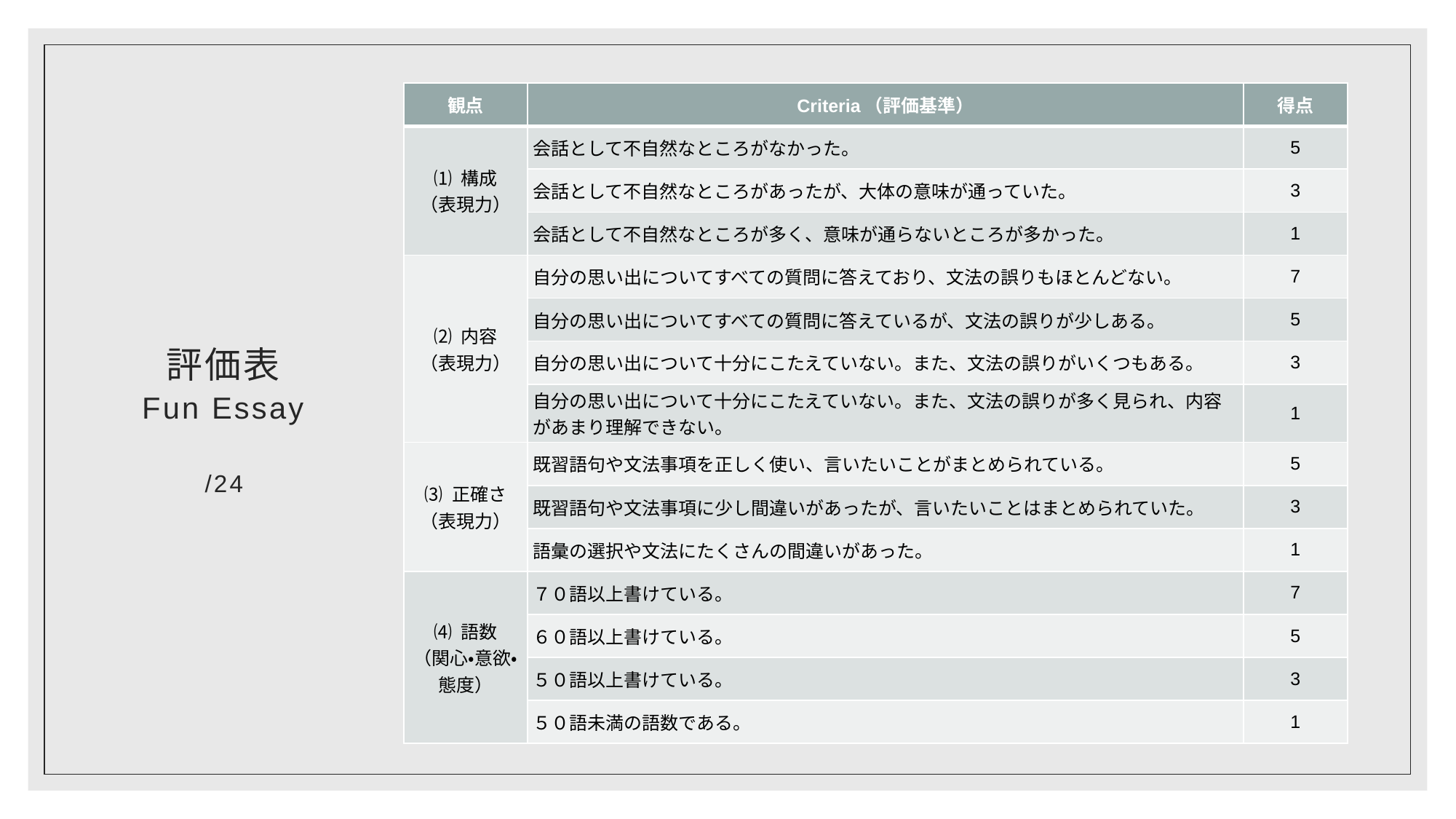

| 観点 | Criteria（評価基準） | 得点 |
| --- | --- | --- |
| ⑴ 構成 （表現力） | 会話として不自然なところがなかった。 | 5 |
|  | 会話として不自然なところがあったが、大体の意味が通っていた。 | 3 |
|  | 会話として不自然なところが多く、意味が通らないところが多かった。 | 1 |
| ⑵ 内容 （表現力） | 自分の思い出についてすべての質問に答えており、文法の誤りもほとんどない。 | 7 |
|  | 自分の思い出についてすべての質問に答えているが、文法の誤りが少しある。 | 5 |
|  | 自分の思い出について十分にこたえていない。また、文法の誤りがいくつもある。 | 3 |
|  | 自分の思い出について十分にこたえていない。また、文法の誤りが多く見られ、内容があまり理解できない。 | 1 |
| ⑶ 正確さ （表現力） | 既習語句や文法事項を正しく使い、言いたいことがまとめられている。 | 5 |
|  | 既習語句や文法事項に少し間違いがあったが、言いたいことはまとめられていた。 | 3 |
|  | 語彙の選択や文法にたくさんの間違いがあった。 | 1 |
| ⑷ 語数 （関心・意欲・態度） | ７０語以上書けている。 | 7 |
|  | ６０語以上書けている。 | 5 |
|  | ５０語以上書けている。 | 3 |
|  | ５０語未満の語数である。 | 1 |
# 評価表 Fun Essay /24